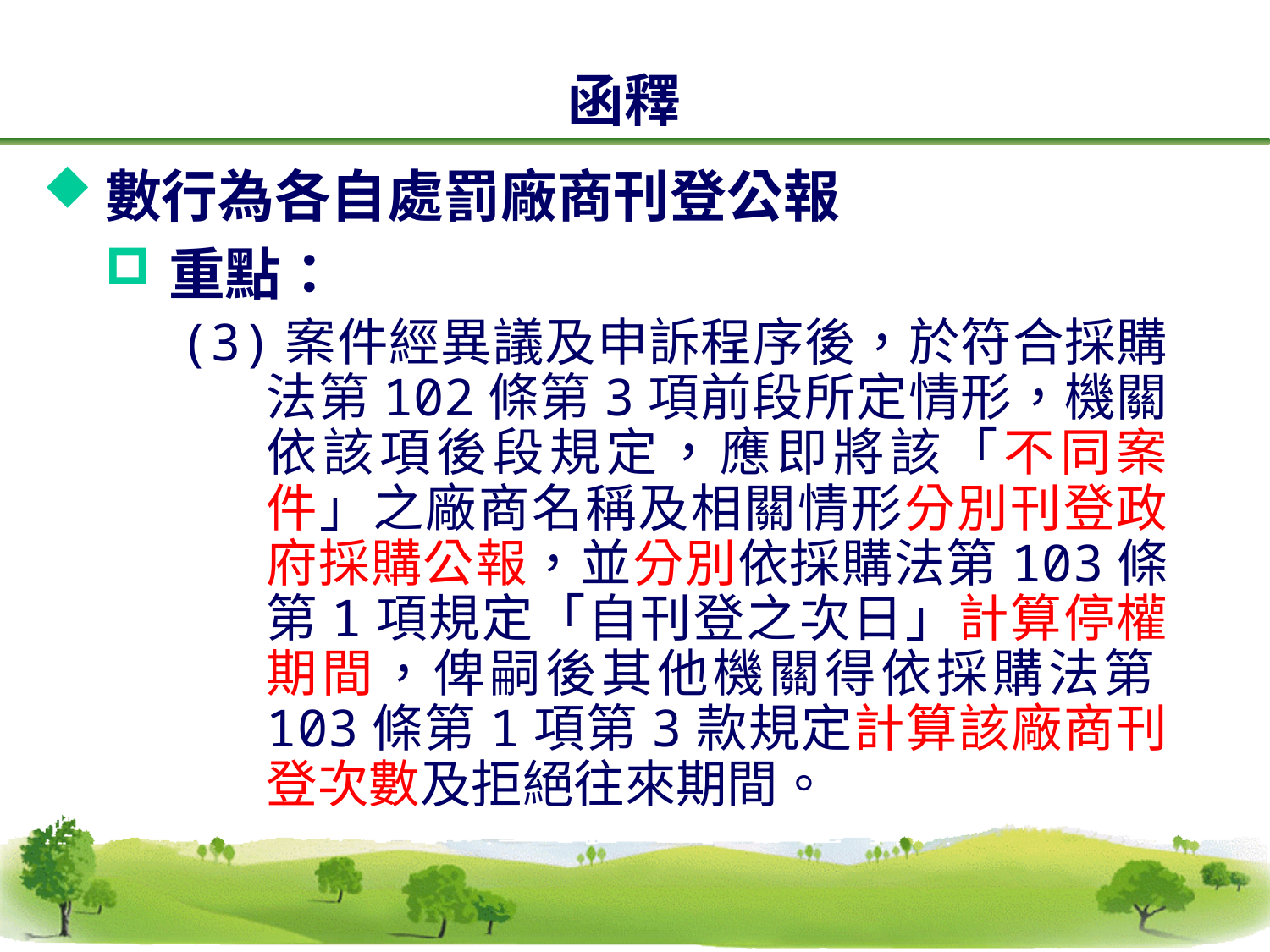

函釋
數行為各自處罰廠商刊登公報
重點：
(3)案件經異議及申訴程序後，於符合採購法第102條第3項前段所定情形，機關依該項後段規定，應即將該「不同案件」之廠商名稱及相關情形分別刊登政府採購公報，並分別依採購法第103條第1項規定「自刊登之次日」計算停權期間，俾嗣後其他機關得依採購法第103條第1項第3款規定計算該廠商刊登次數及拒絕往來期間。